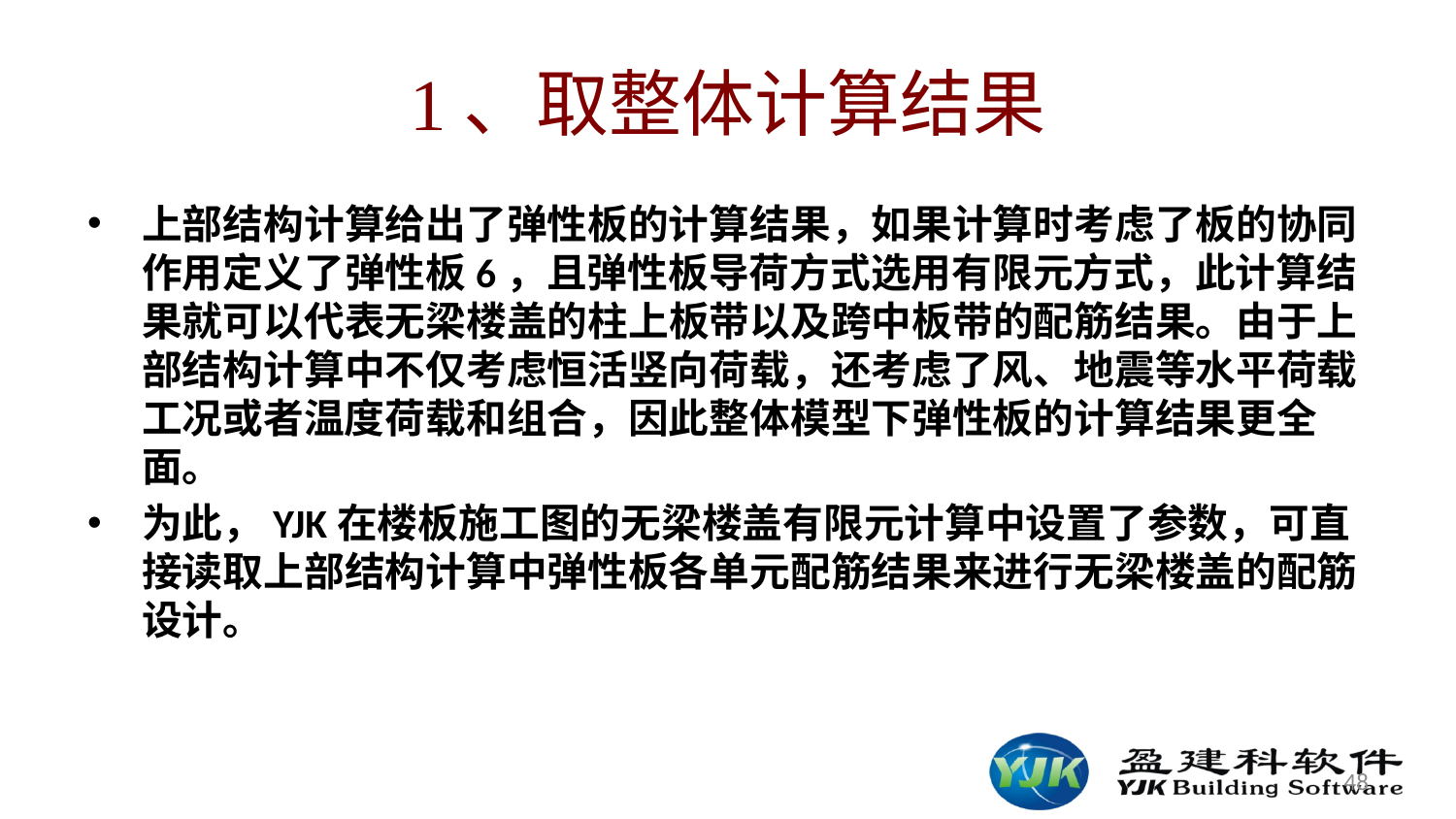

# 1、取整体计算结果
上部结构计算给出了弹性板的计算结果，如果计算时考虑了板的协同作用定义了弹性板6，且弹性板导荷方式选用有限元方式，此计算结果就可以代表无梁楼盖的柱上板带以及跨中板带的配筋结果。由于上部结构计算中不仅考虑恒活竖向荷载，还考虑了风、地震等水平荷载工况或者温度荷载和组合，因此整体模型下弹性板的计算结果更全面。
为此，YJK在楼板施工图的无梁楼盖有限元计算中设置了参数，可直接读取上部结构计算中弹性板各单元配筋结果来进行无梁楼盖的配筋设计。

48